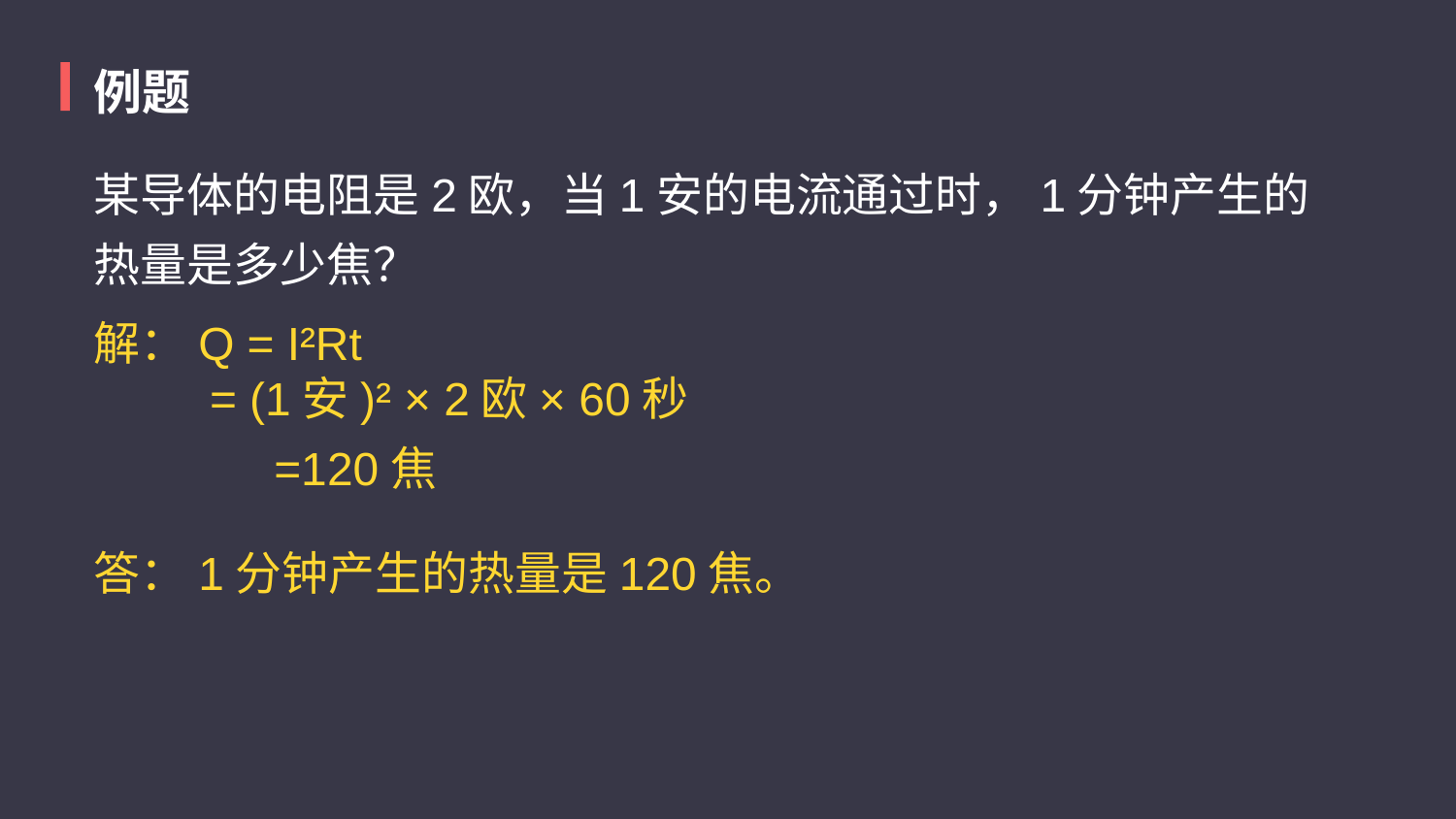

例题

某导体的电阻是2欧，当1安的电流通过时，1分钟产生的热量是多少焦？
解：Q = I²Rt
         = (1安)² × 2欧× 60秒
              =120焦
答：1分钟产生的热量是120焦。